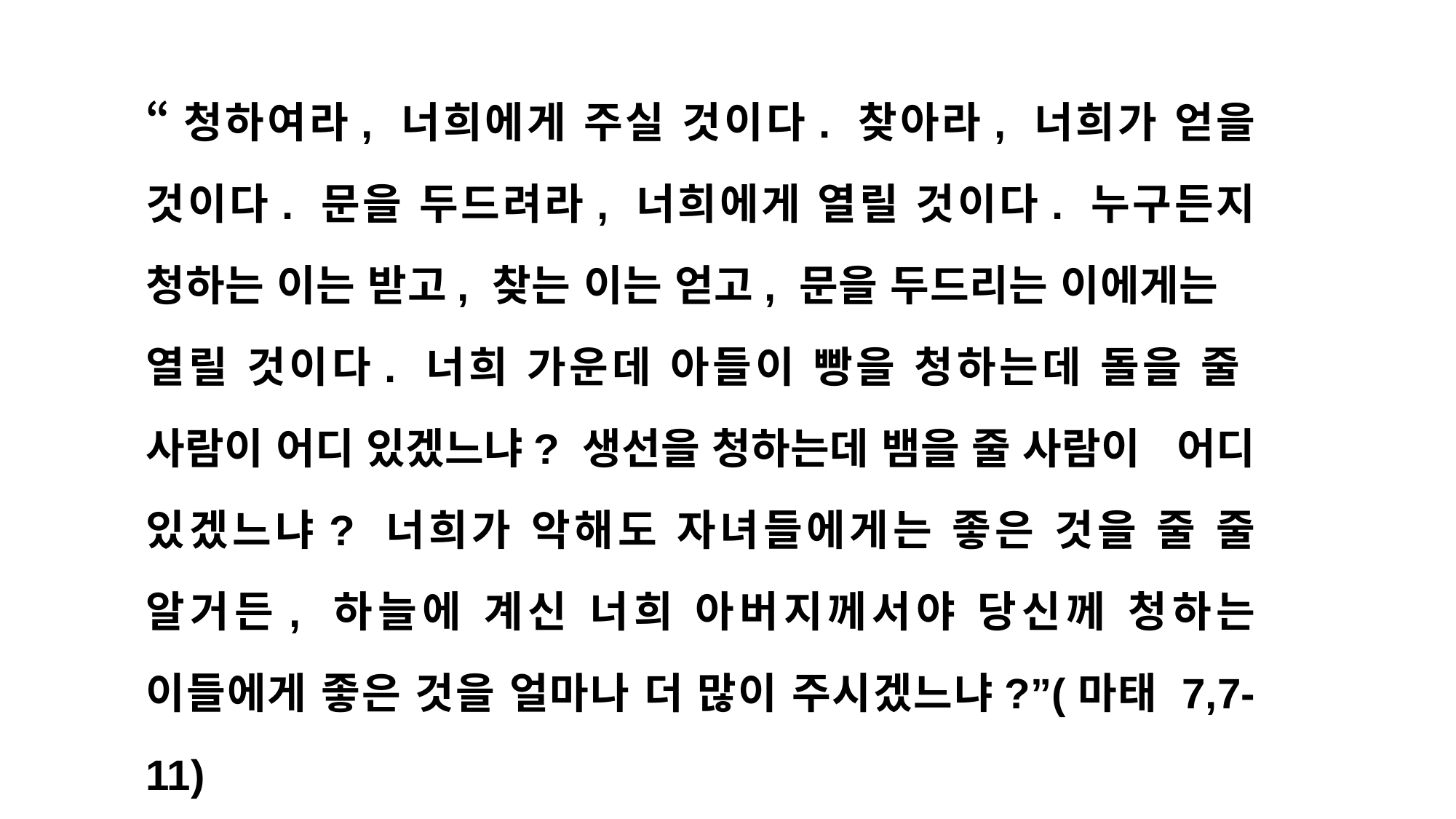

“청하여라, 너희에게 주실 것이다. 찾아라, 너희가 얻을 것이다. 문을 두드려라, 너희에게 열릴 것이다. 누구든지 청하는 이는 받고, 찾는 이는 얻고, 문을 두드리는 이에게는    열릴 것이다. 너희 가운데 아들이 빵을 청하는데 돌을 줄  사람이 어디 있겠느냐? 생선을 청하는데 뱀을 줄 사람이   어디 있겠느냐? 너희가 악해도 자녀들에게는 좋은 것을 줄 줄 알거든, 하늘에 계신 너희 아버지께서야 당신께 청하는 이들에게 좋은 것을 얼마나 더 많이 주시겠느냐?”(마태 7,7-11)